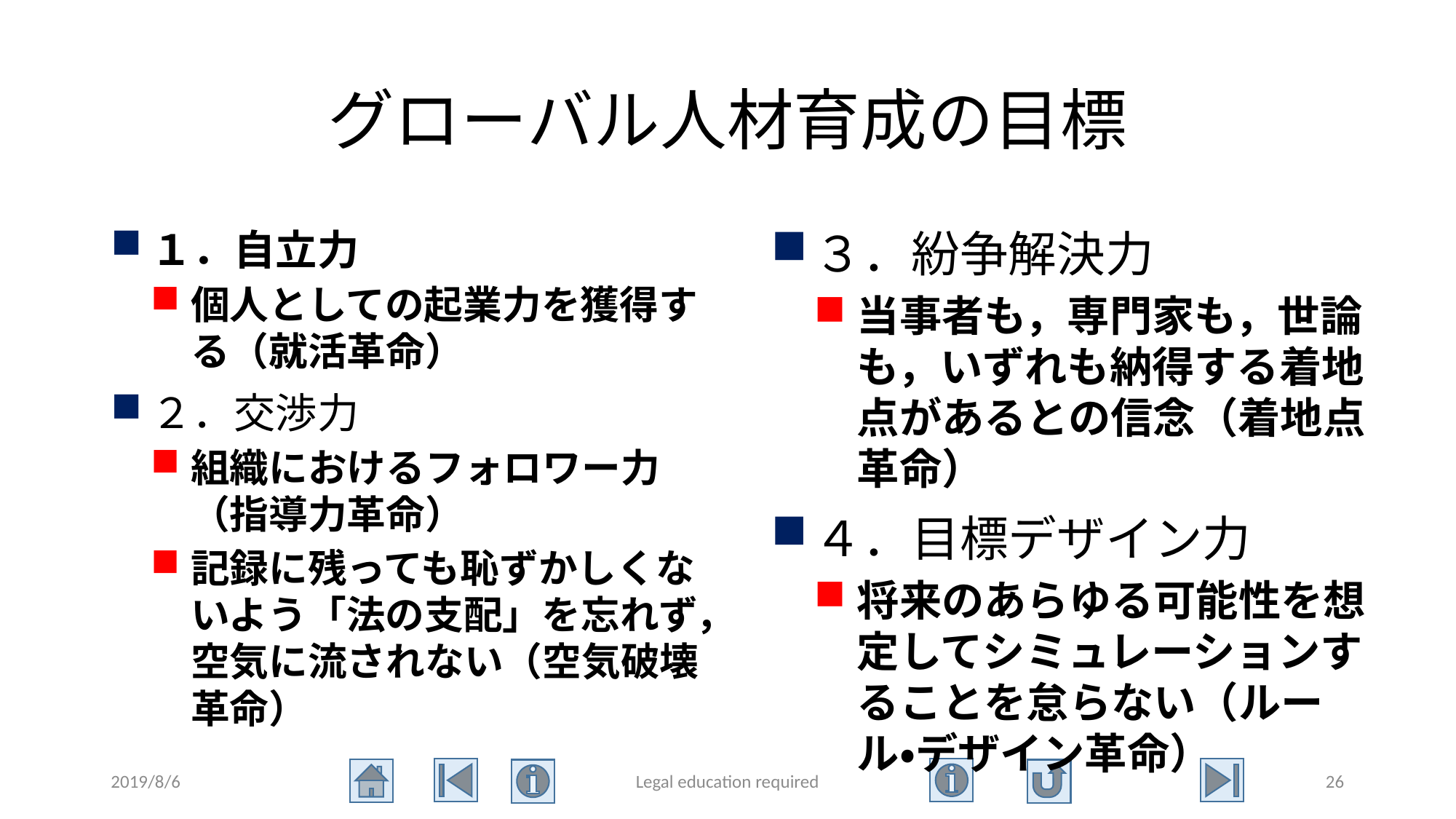

# グローバル人材育成の目標
１．自立力
個人としての起業力を獲得する（就活革命）
２．交渉力
組織におけるフォロワー力（指導力革命）
記録に残っても恥ずかしくないよう「法の支配」を忘れず，空気に流されない（空気破壊革命）

３．紛争解決力
当事者も，専門家も，世論も，いずれも納得する着地点があるとの信念（着地点革命）
４．目標デザイン力
将来のあらゆる可能性を想定してシミュレーションすることを怠らない（ルール・デザイン革命）
2019/8/6
Legal education required
26